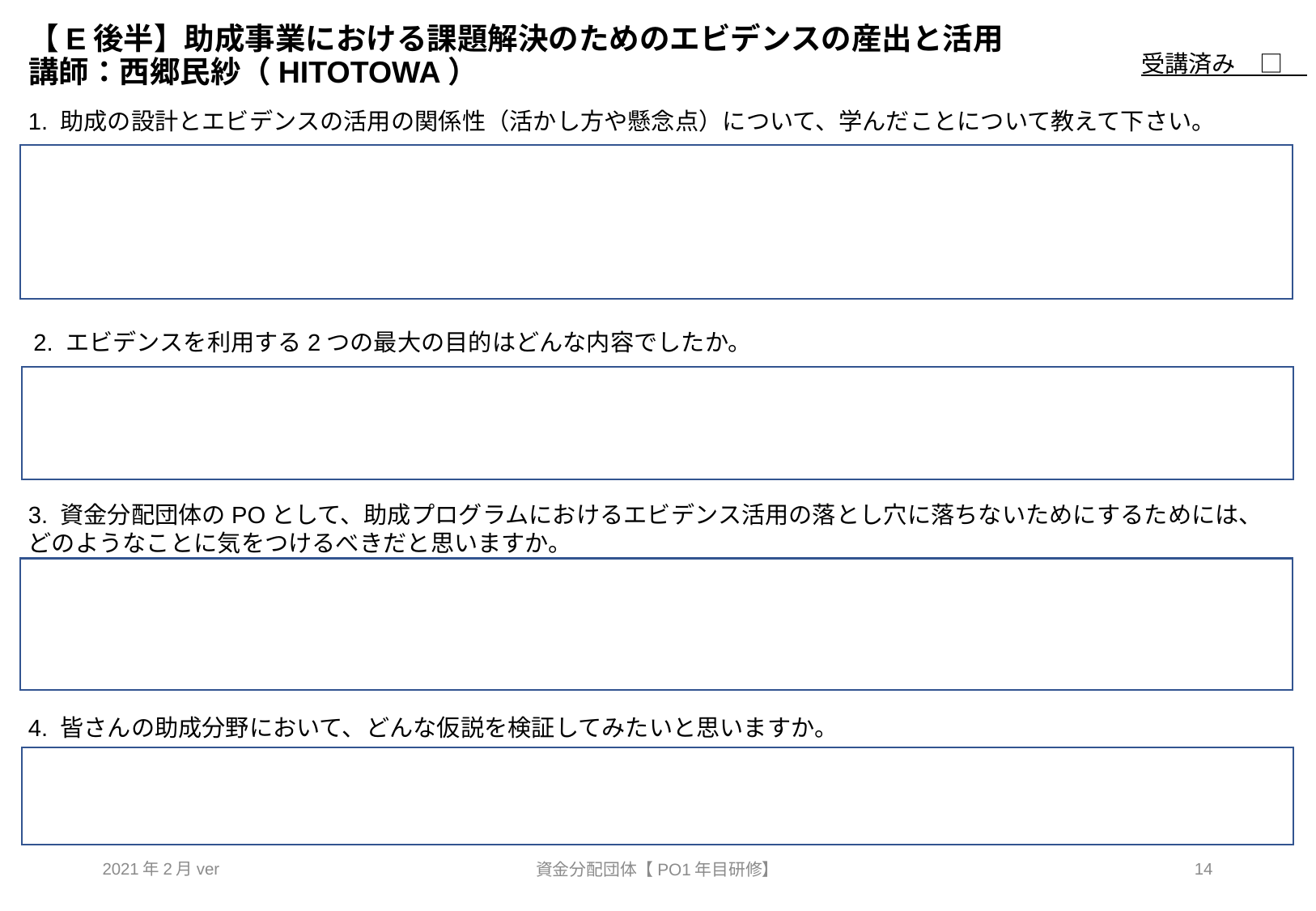

# 【E後半】助成事業における課題解決のためのエビデンスの産出と活用　 講師：西郷民紗（HITOTOWA）
受講済み　□
1. 助成の設計とエビデンスの活用の関係性（活かし方や懸念点）について、学んだことについて教えて下さい。

2. エビデンスを利用する2つの最大の目的はどんな内容でしたか。

3. 資金分配団体のPOとして、助成プログラムにおけるエビデンス活用の落とし穴に落ちないためにするためには、どのようなことに気をつけるべきだと思いますか。

4. 皆さんの助成分野において、どんな仮説を検証してみたいと思いますか。

2021年2月ver
資金分配団体【PO1年目研修】
14